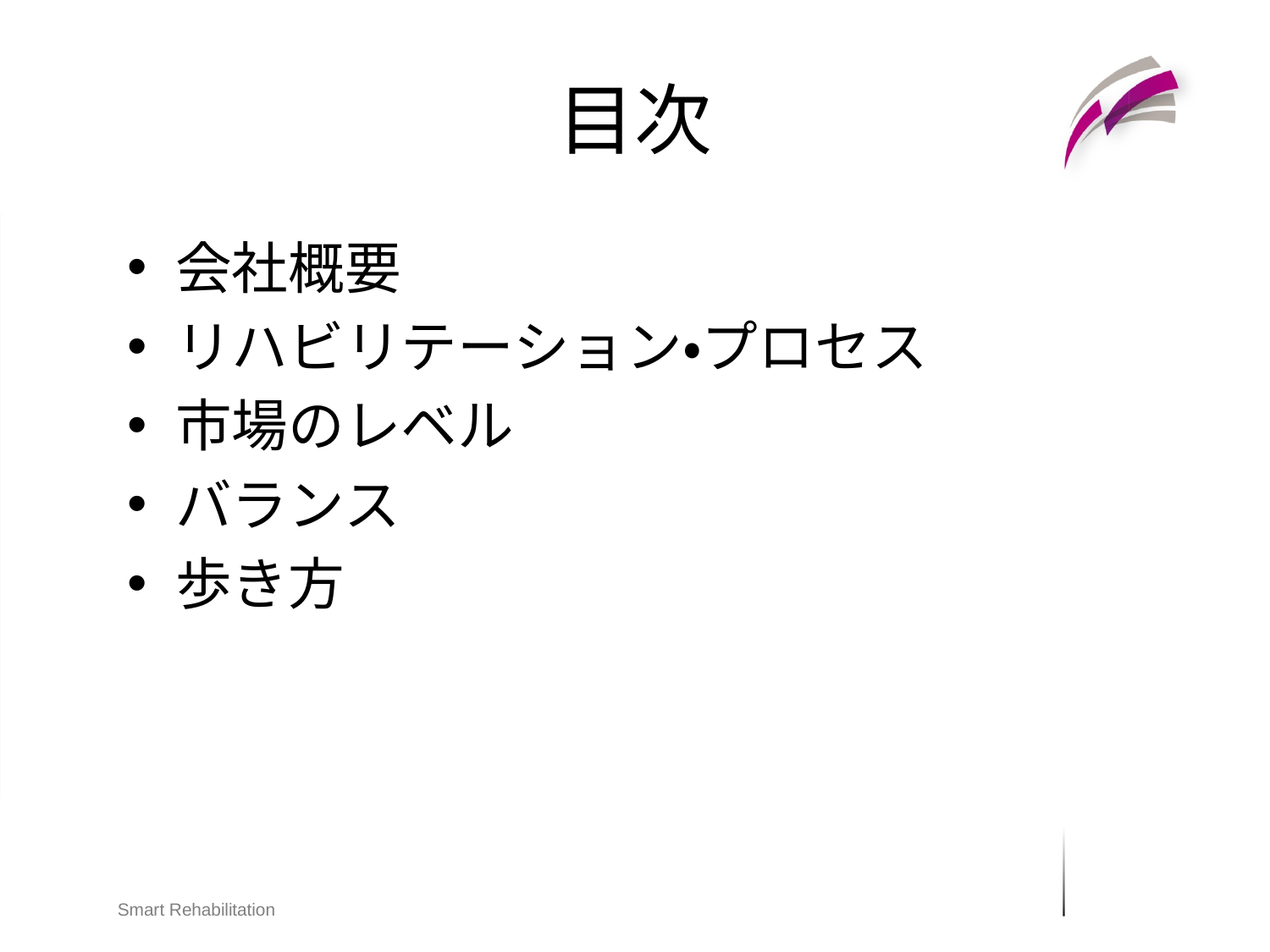

# 目次
会社概要
リハビリテーション・プロセス
市場のレベル
バランス
歩き方